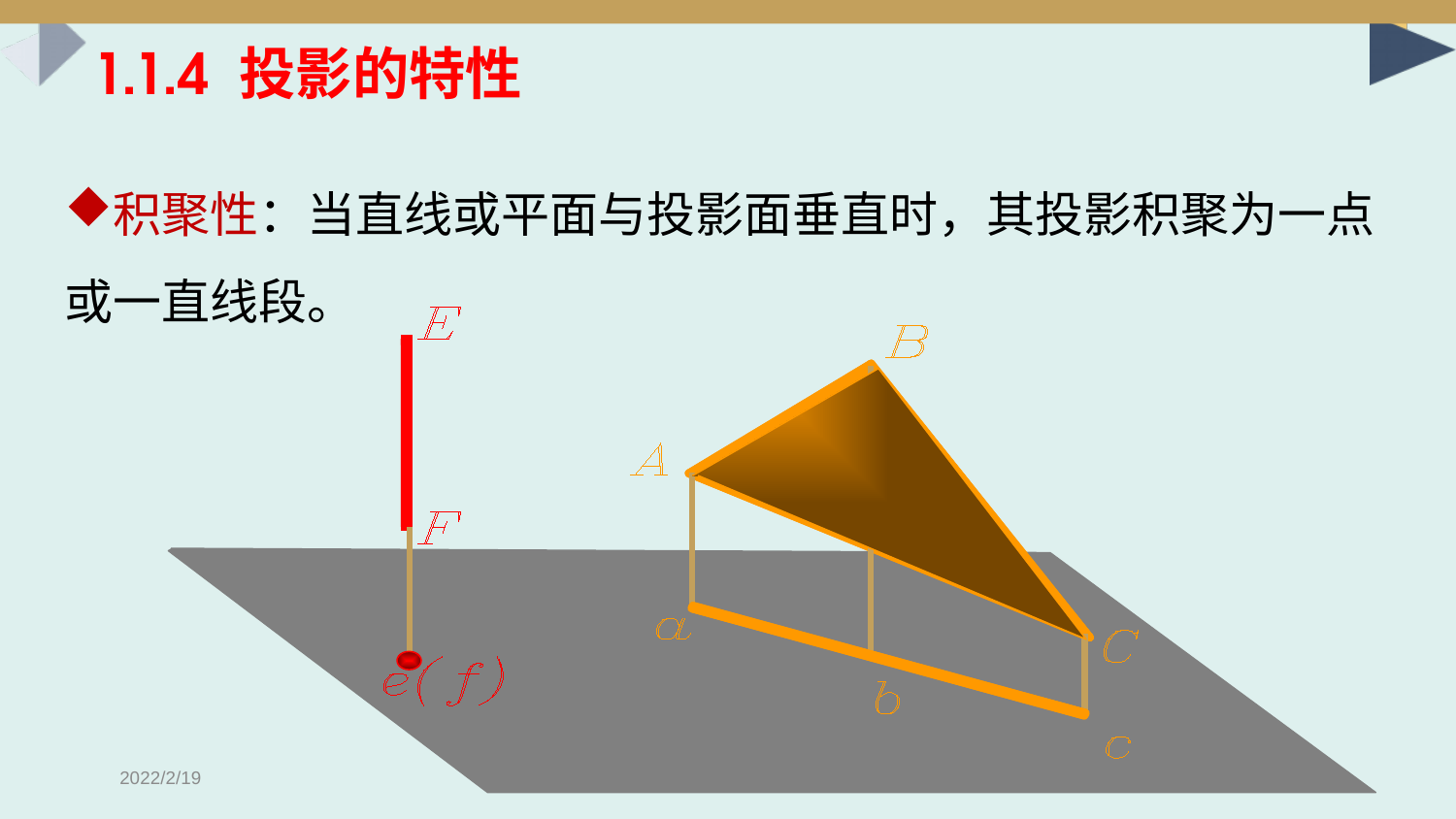

1.1.4 投影的特性
积聚性：当直线或平面与投影面垂直时，其投影积聚为一点或一直线段。

2022/2/19
23